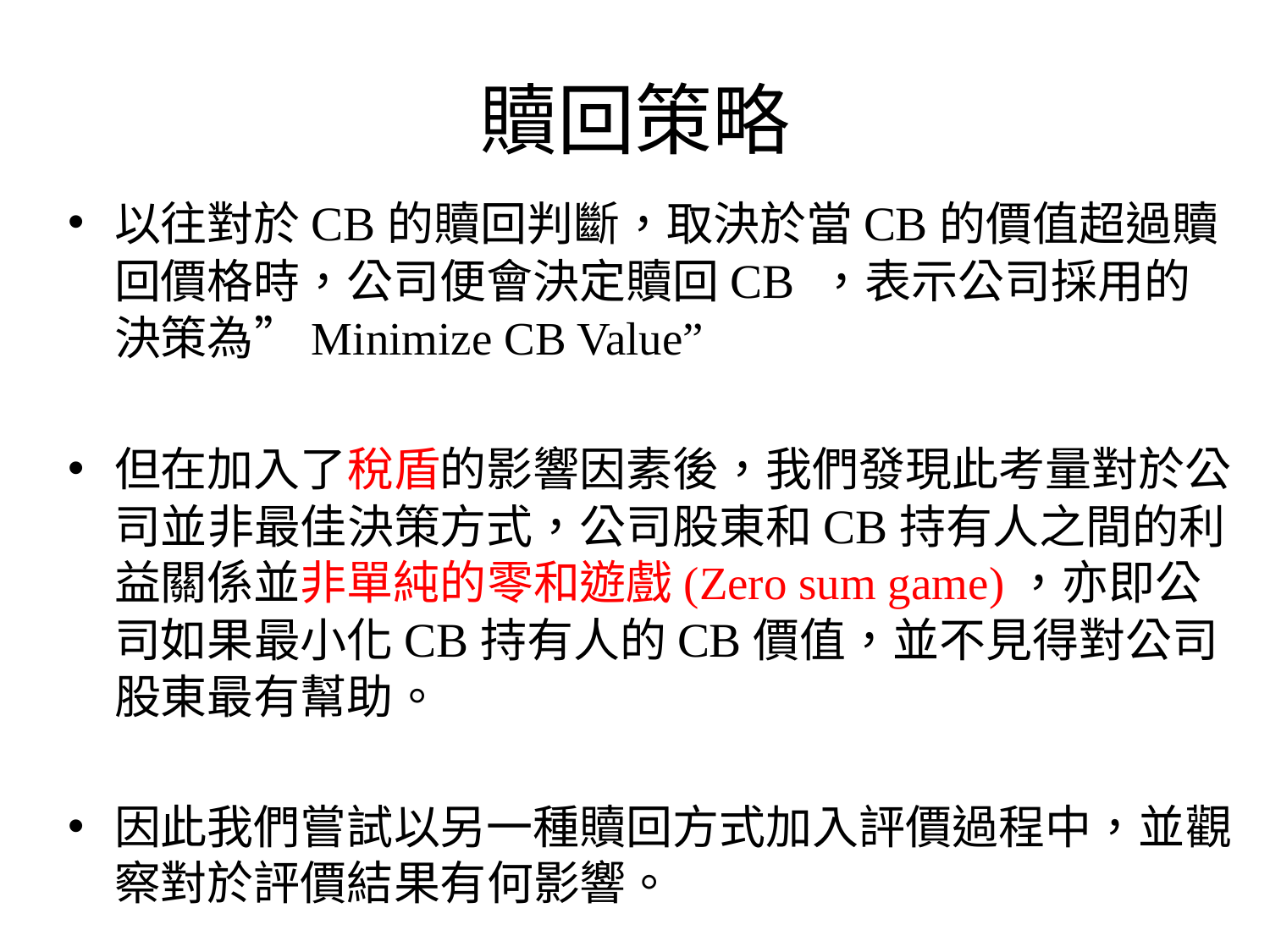

# 贖回策略
以往對於CB的贖回判斷，取決於當CB的價值超過贖回價格時，公司便會決定贖回CB ，表示公司採用的決策為”Minimize CB Value”

但在加入了稅盾的影響因素後，我們發現此考量對於公司並非最佳決策方式，公司股東和CB持有人之間的利益關係並非單純的零和遊戲(Zero sum game)，亦即公司如果最小化CB持有人的CB價值，並不見得對公司股東最有幫助。

因此我們嘗試以另一種贖回方式加入評價過程中，並觀察對於評價結果有何影響。